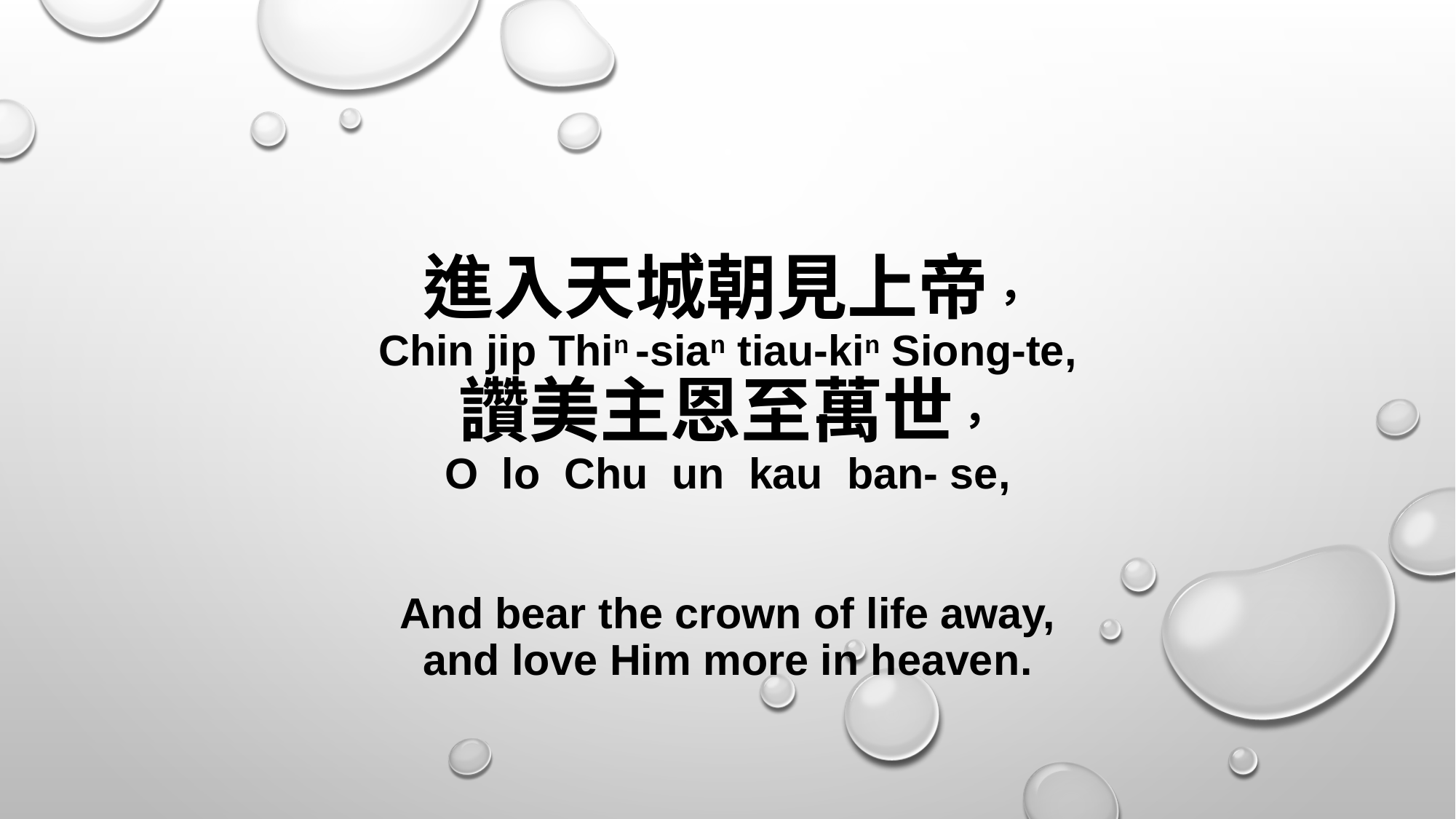

# 進入天城朝見上帝， Chin jip Thin -sian tiau-kin Siong-te, 讚美主恩至萬世， O  lo  Chu  un  kau  ban- se, And bear the crown of life away, and love Him more in heaven.